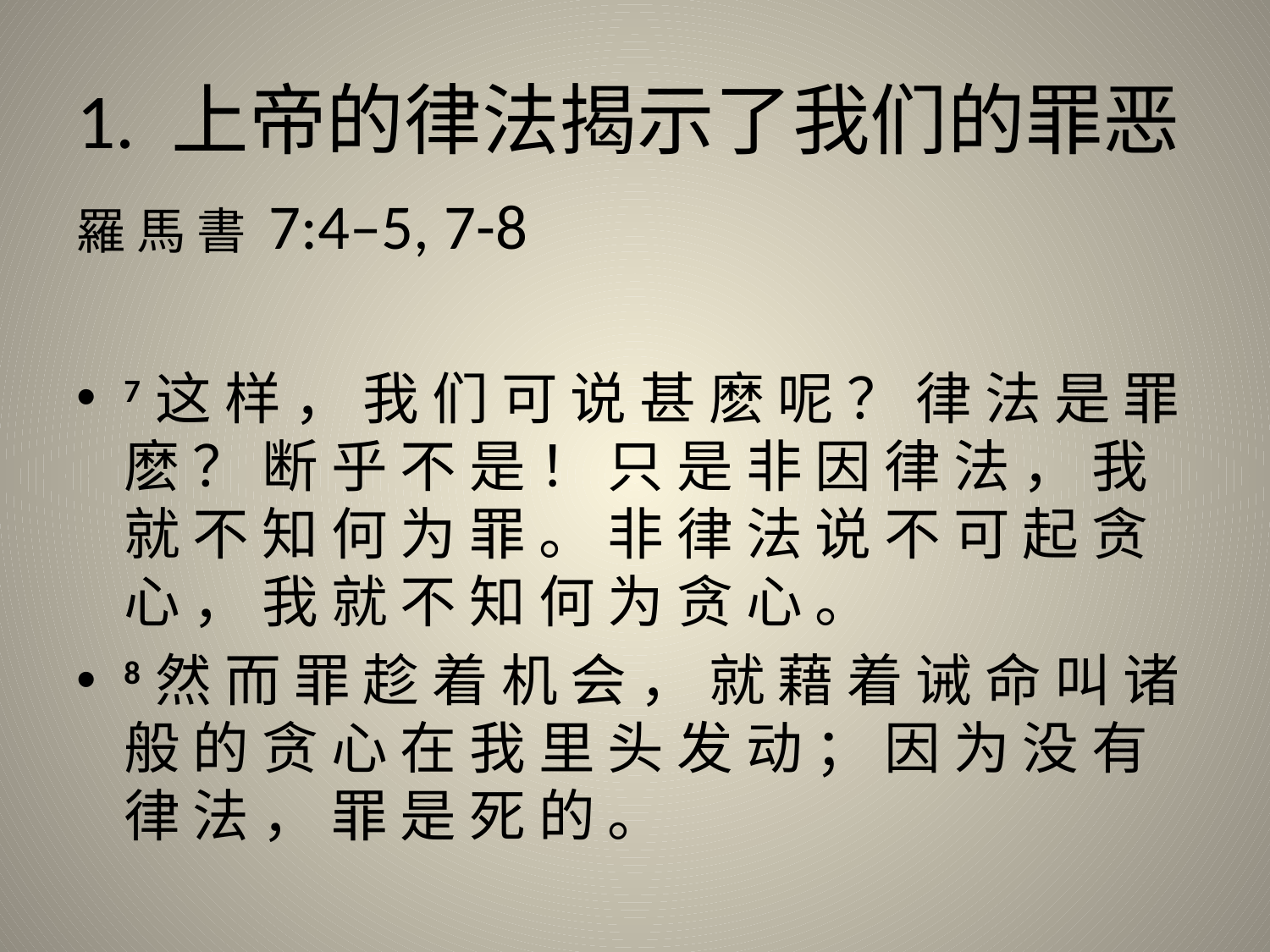

# 1. 上帝的律法揭示了我们的罪恶
羅 馬 書 7:4–5, 7-8

7 这 样 ， 我 们 可 说 甚 麽 呢 ？ 律 法 是 罪 麽 ？ 断 乎 不 是 ！ 只 是 非 因 律 法 ， 我 就 不 知 何 为 罪 。 非 律 法 说 不 可 起 贪 心 ， 我 就 不 知 何 为 贪 心 。
8 然 而 罪 趁 着 机 会 ， 就 藉 着 诫 命 叫 诸 般 的 贪 心 在 我 里 头 发 动 ； 因 为 没 有 律 法 ， 罪 是 死 的 。